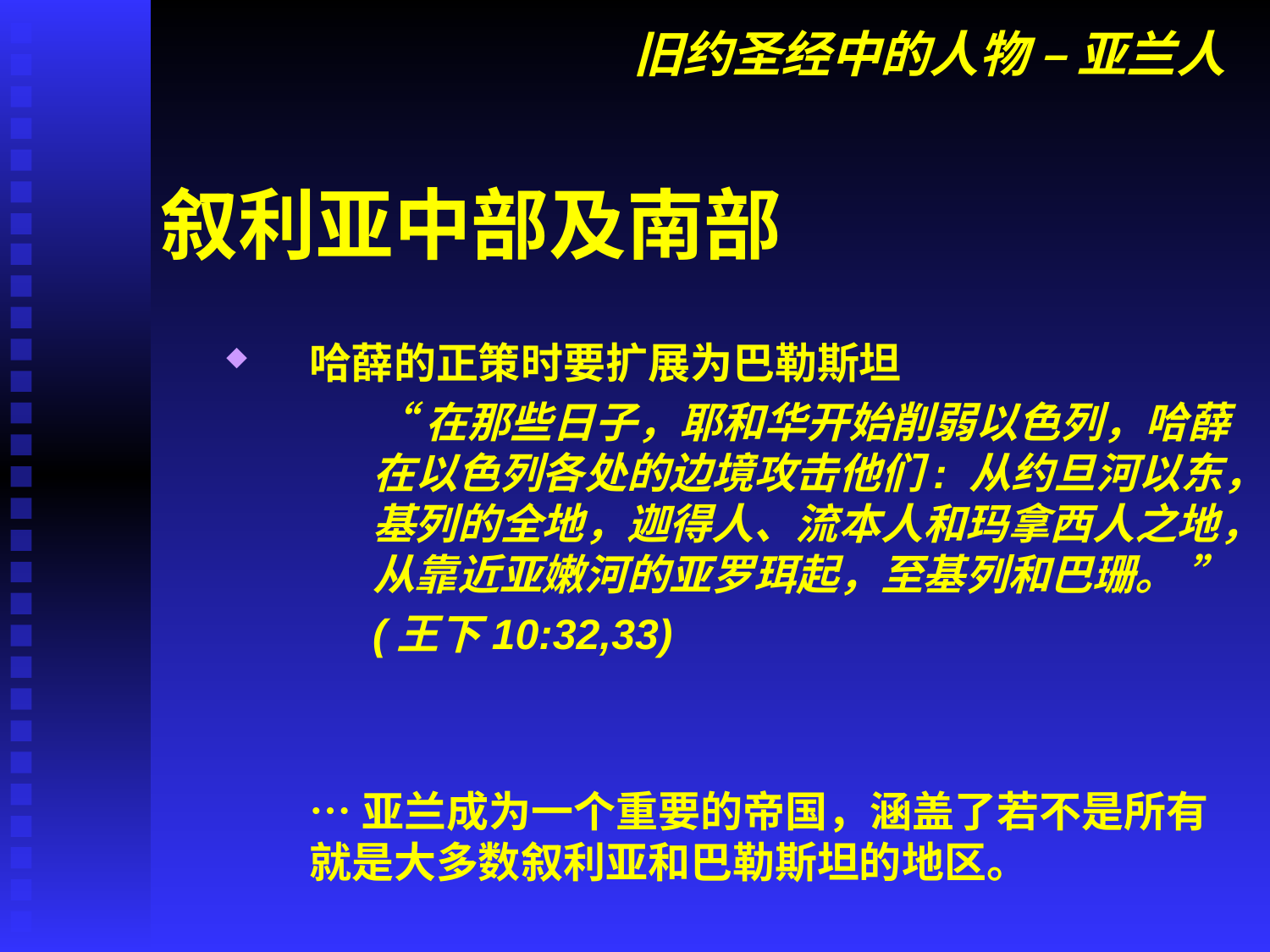

# 旧约圣经中的人物 – 亚兰人
叙利亚中部及南部

哈薛的正策时要扩展为巴勒斯坦
	“在那些日子，耶和华开始削弱以色列，哈薛在以色列各处的边境攻击他们: 从约旦河以东，基列的全地，迦得人、流本人和玛拿西人之地，从靠近亚嫩河的亚罗珥起，至基列和巴珊。 ”
	(王下10:32,33)

	…亚兰成为一个重要的帝国，涵盖了若不是所有就是大多数叙利亚和巴勒斯坦的地区。